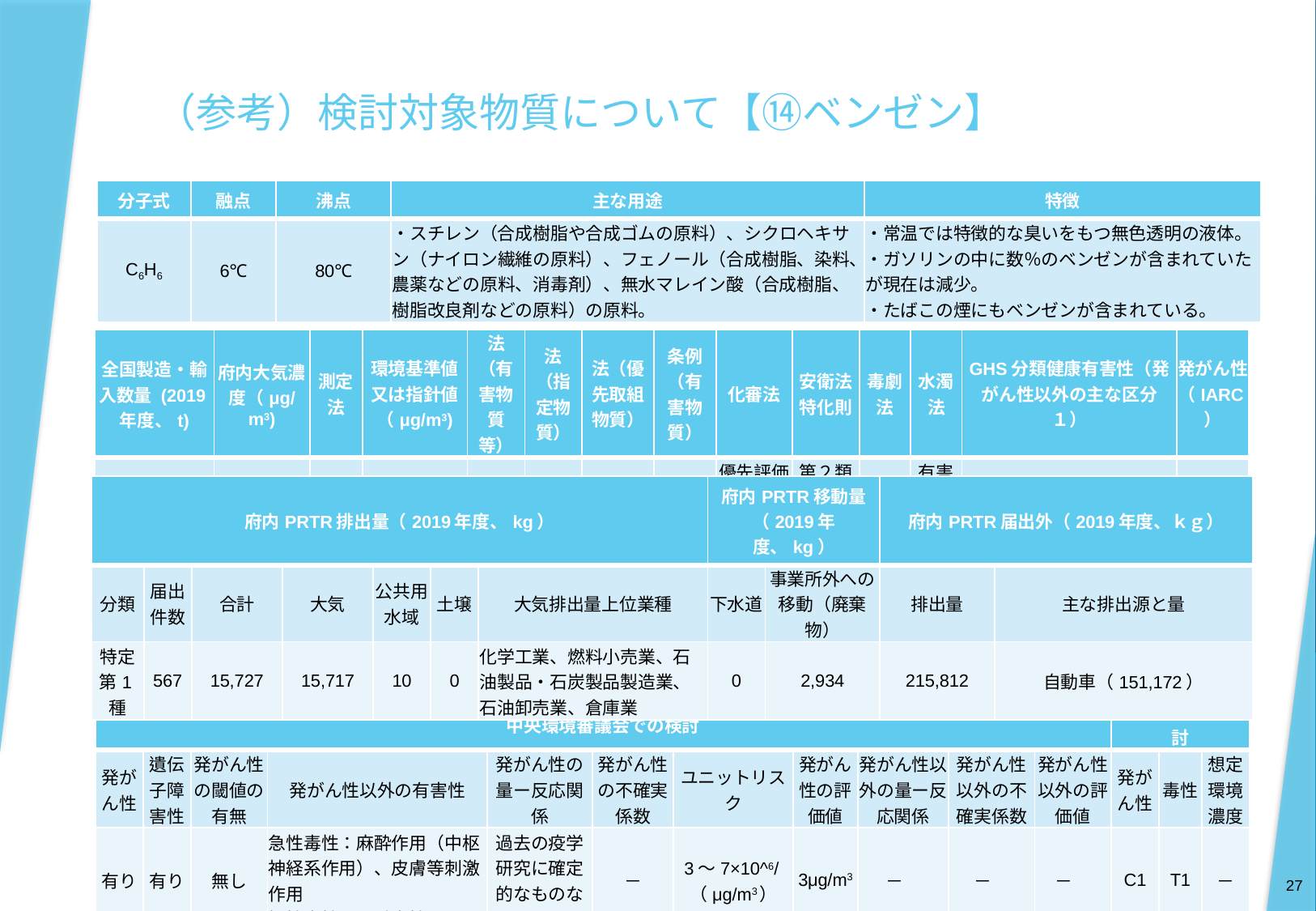

# （参考）検討対象物質について【⑭ベンゼン】
| 分子式 | 融点 | 沸点 | 主な用途 | 特徴 |
| --- | --- | --- | --- | --- |
| C6H6 | 6℃ | 80℃ | ・スチレン（合成樹脂や合成ゴムの原料）、シクロヘキサン（ナイロン繊維の原料）、フェノール（合成樹脂、染料、農薬などの原料、消毒剤）、無水マレイン酸（合成樹脂、樹脂改良剤などの原料）の原料。 | ・常温では特徴的な臭いをもつ無色透明の液体。 ・ガソリンの中に数％のベンゼンが含まれていたが現在は減少。 ・たばこの煙にもベンゼンが含まれている。 |
| 全国製造・輸入数量 (2019年度、t) | 府内大気濃度（μg/m3) | 測定法 | 環境基準値又は指針値（μg/m3) | 法（有害物質等） | 法（指定物質） | 法（優先取組物質） | 条例（有害物質） | 化審法 | 安衛法 特化則 | 毒劇法 | 水濁法 | GHS分類健康有害性（発がん性以外の主な区分１） | 発がん性 （IARC） |
| --- | --- | --- | --- | --- | --- | --- | --- | --- | --- | --- | --- | --- | --- |
| 3,275,258 | 0.86 | 〇 | 3 | － | 〇 | 〇 | 〇 | 優先評価化学物質 | 第２類物質 | － | 有害物質 | 特定標的臓器・全身毒性 | 1 |
| 府内PRTR排出量（2019年度、kg） |  |  |  |  |  |  | 府内PRTR移動量（2019年度、kg） |  | 府内PRTR届出外（2019年度、ｋｇ） |  |
| --- | --- | --- | --- | --- | --- | --- | --- | --- | --- | --- |
| 分類 | 届出件数 | 合計 | 大気 | 公共用水域 | 土壌 | 大気排出量上位業種 | 下水道 | 事業所外への移動（廃棄物） | 排出量 | 主な排出源と量 |
| 特定第1種 | 567 | 15,727 | 15,717 | 10 | 0 | 化学工業、燃料小売業、石油製品・石炭製品製造業、石油卸売業、倉庫業 | 0 | 2,934 | 215,812 | 自動車（151,172） |

| 中央環境審議会での検討 |  |  |  |  |  |  |  |  |  |  | 条例制定時の検討 |  |  |
| --- | --- | --- | --- | --- | --- | --- | --- | --- | --- | --- | --- | --- | --- |
| 発がん性 | 遺伝子障害性 | 発がん性の閾値の有無 | 発がん性以外の有害性 | 発がん性の量ー反応関係 | 発がん性の不確実係数 | ユニットリスク | 発がん性の評価値 | 発がん性以外の量ー反応関係 | 発がん性以外の不確実係数 | 発がん性以外の評価値 | 発がん性 | 毒性 | 想定環境濃度 |
| 有り | 有り | 無し | 急性毒性：麻酔作用（中枢神経系作用）、皮膚等刺激作用 慢性毒性：骨髄毒性 | 過去の疫学研究に確定的なものなし | － | 3～7×10^6/（μg/m3） | 3μg/m3 | － | － | － | C1 | T1 | － |
27